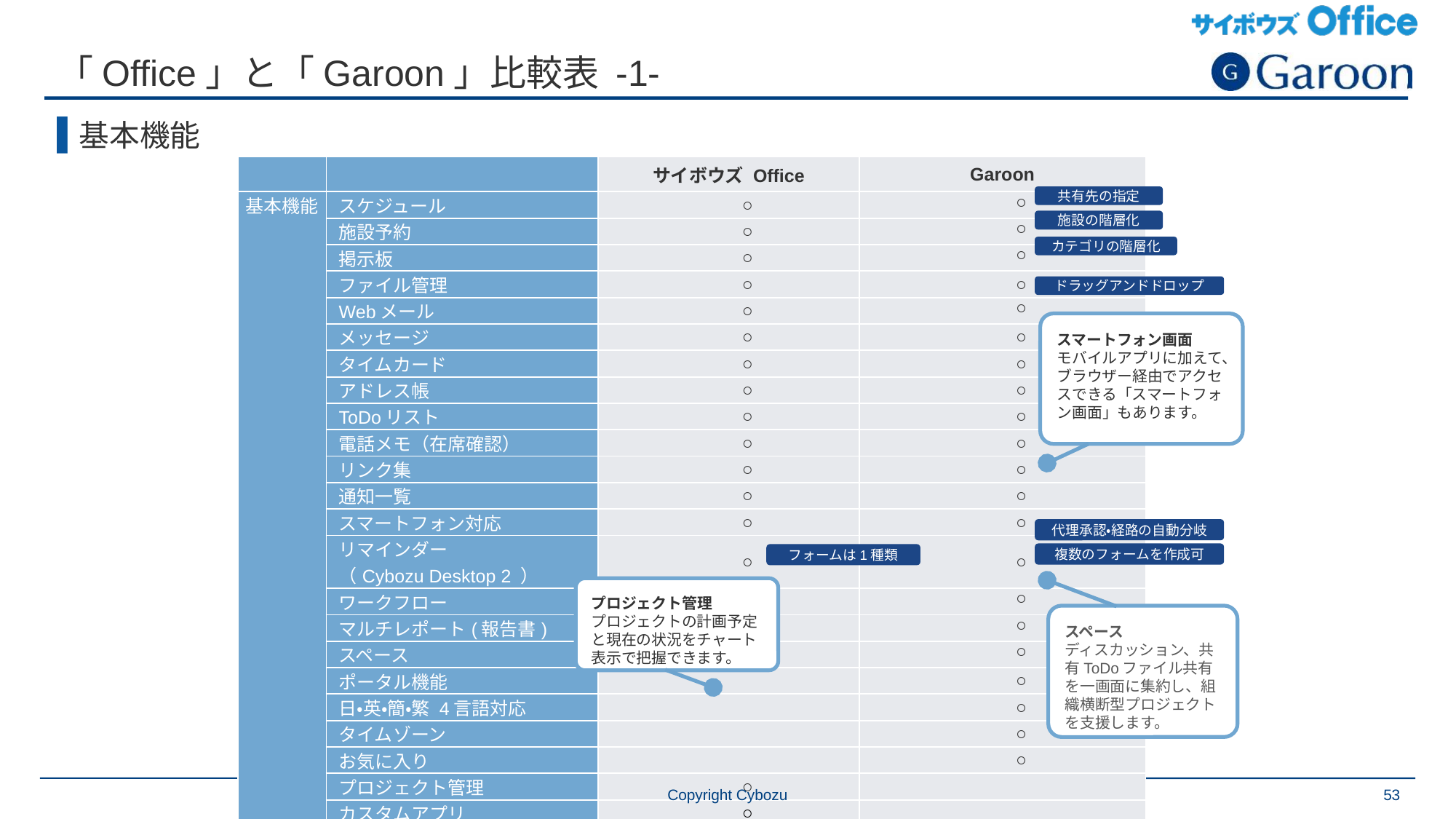

# 「Office」と「Garoon」比較表 -1-
基本機能
|  |  | サイボウズ Office | Garoon |
| --- | --- | --- | --- |
| 基本機能 | スケジュール | ○ | ○ |
|  | 施設予約 | ○ | ○ |
|  | 掲示板 | ○ | ○ |
|  | ファイル管理 | ○ | ○ |
|  | Webメール | ○ | ○ |
|  | メッセージ | ○ | ○ |
|  | タイムカード | ○ | ○ |
|  | アドレス帳 | ○ | ○ |
|  | ToDoリスト | ○ | ○ |
|  | 電話メモ（在席確認） | ○ | ○ |
|  | リンク集 | ○ | ○ |
|  | 通知一覧 | ○ | ○ |
|  | スマートフォン対応 | ○ | ○ |
|  | リマインダー （Cybozu Desktop 2 ） | ○ | ○ |
|  | ワークフロー | ○ | ○ |
|  | マルチレポート(報告書) | ◯ | ○ |
|  | スペース |  | ○ |
|  | ポータル機能 |  | ○ |
|  | 日・英・簡・繁 4言語対応 |  | ○ |
|  | タイムゾーン |  | ○ |
|  | お気に入り |  | ○ |
|  | プロジェクト管理 | ○ |  |
|  | カスタムアプリ | ○ |  |
共有先の指定
施設の階層化
カテゴリの階層化
ドラッグアンドドロップ
スマートフォン画面
モバイルアプリに加えて、ブラウザー経由でアクセスできる「スマートフォン画面」もあります。
代理承認・経路の自動分岐
複数のフォームを作成可
フォームは1種類
プロジェクト管理
プロジェクトの計画予定と現在の状況をチャート表示で把握できます。
スペース
ディスカッション、共有ToDoファイル共有を一画面に集約し、組織横断型プロジェクトを支援します。
Copyright Cybozu
53